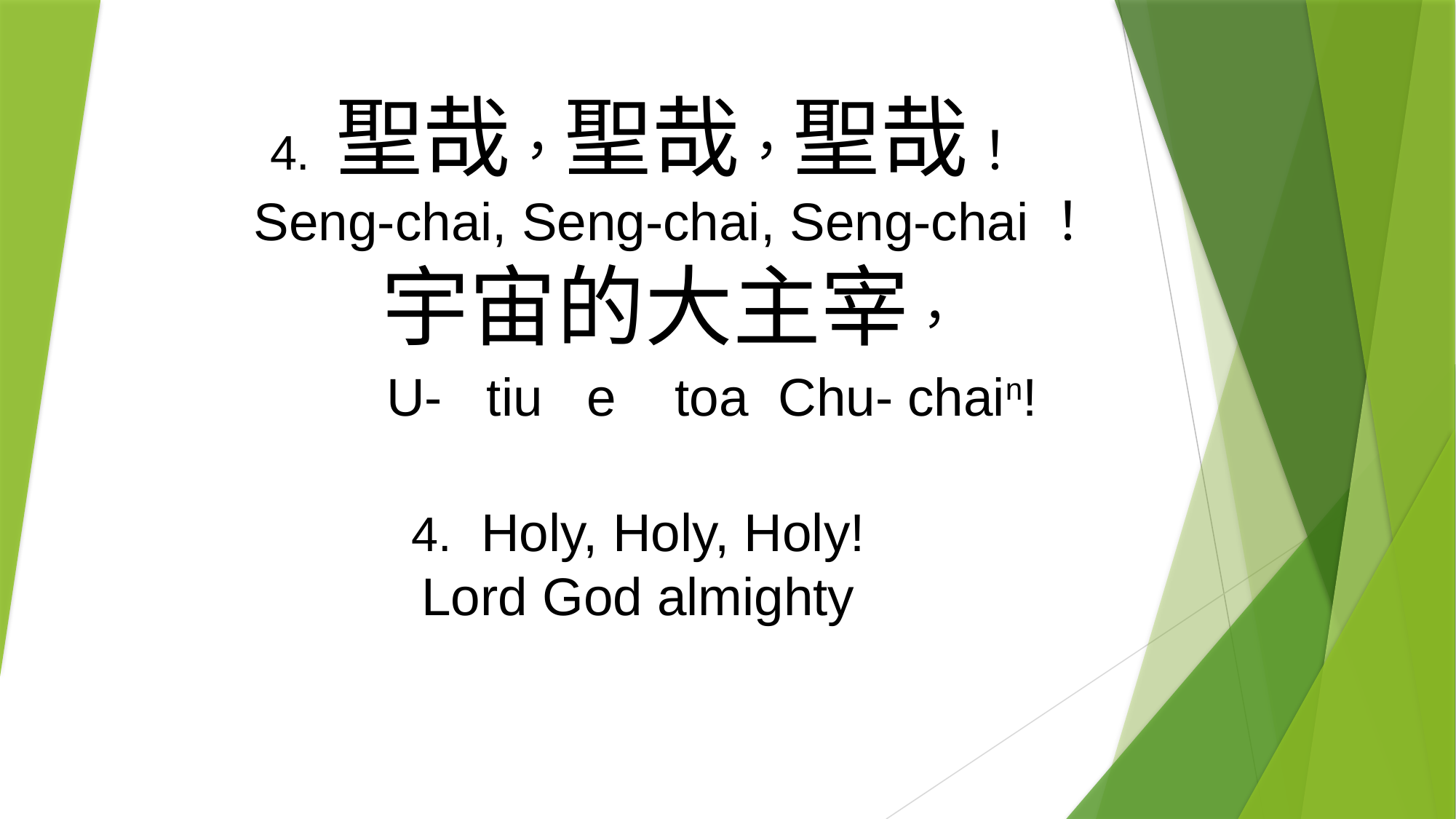

# 4. 聖哉，聖哉，聖哉！ Seng-chai, Seng-chai, Seng-chai！ 宇宙的大主宰， U-   tiu   e    toa  Chu- chain! 4.  Holy, Holy, Holy! Lord God almighty